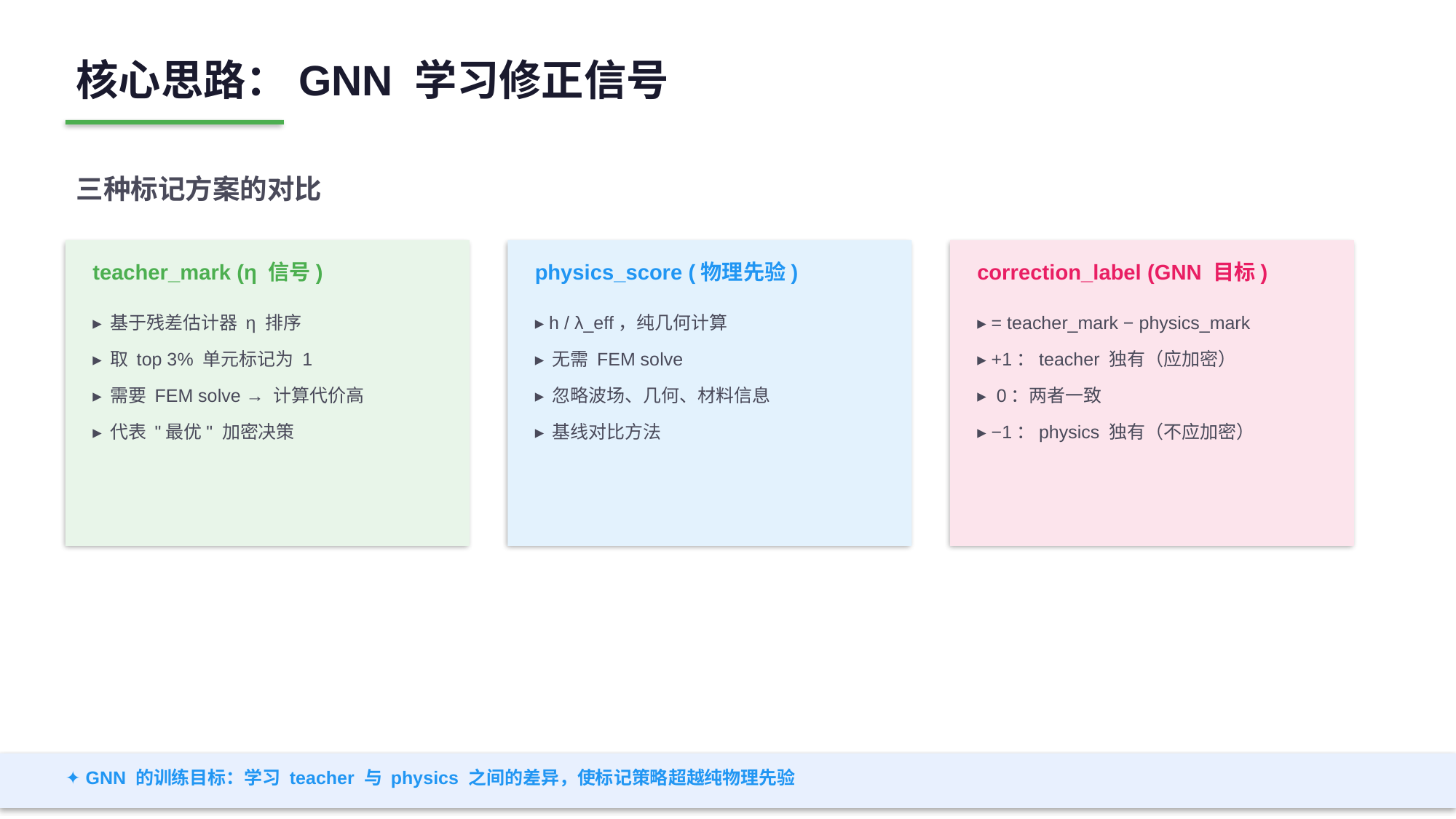

核心思路：GNN 学习修正信号

三种标记方案的对比

teacher_mark (η 信号)
physics_score (物理先验)
correction_label (GNN 目标)
▸ 基于残差估计器 η 排序
▸ 取 top 3% 单元标记为 1
▸ 需要 FEM solve → 计算代价高
▸ 代表 "最优" 加密决策
▸ h / λ_eff，纯几何计算
▸ 无需 FEM solve
▸ 忽略波场、几何、材料信息
▸ 基线对比方法
▸ = teacher_mark − physics_mark
▸ +1：teacher 独有（应加密）
▸  0：两者一致
▸ −1：physics 独有（不应加密）

✦ GNN 的训练目标：学习 teacher 与 physics 之间的差异，使标记策略超越纯物理先验